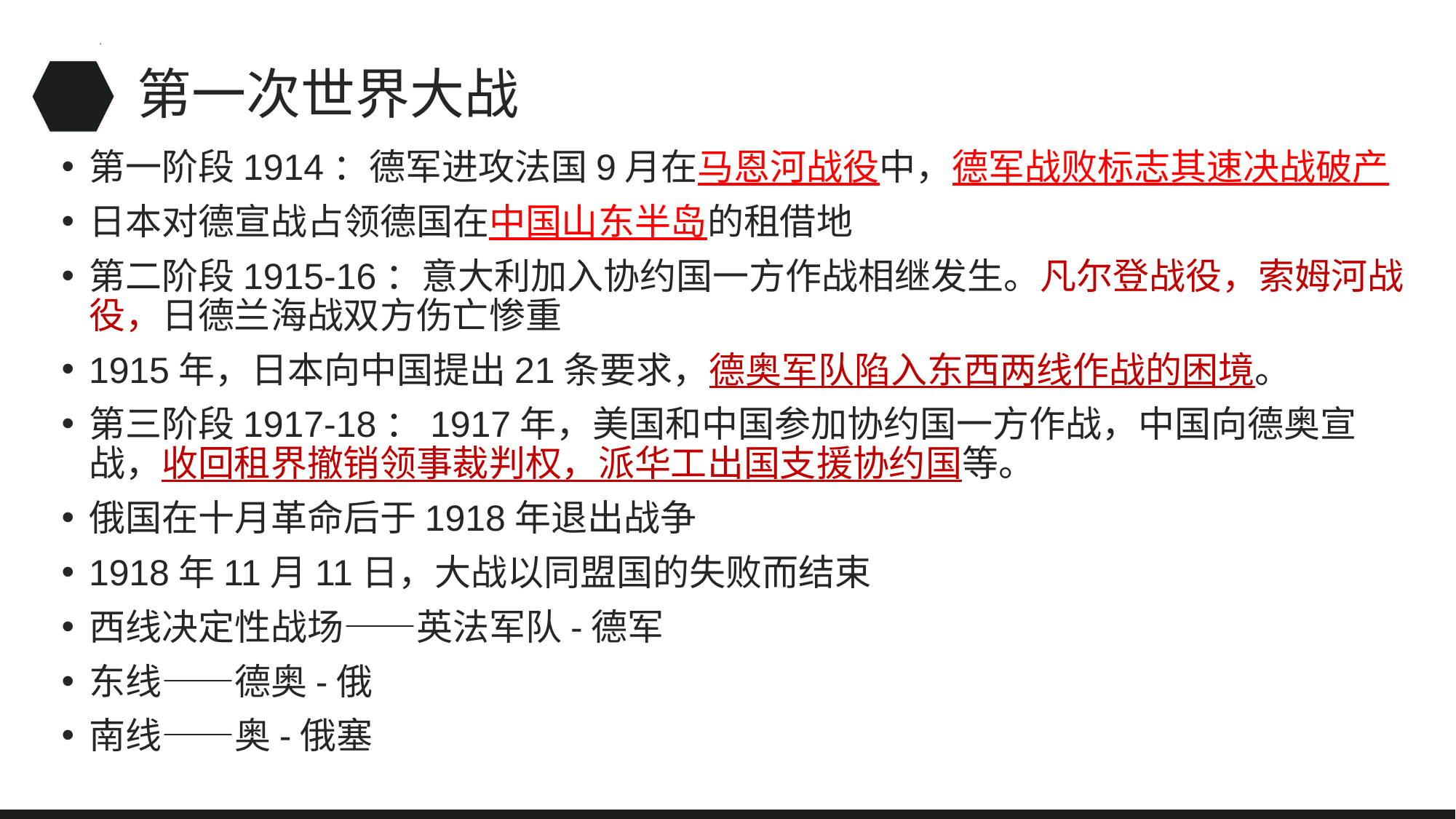

# 第一次世界大战
第一阶段1914：德军进攻法国9月在马恩河战役中，德军战败标志其速决战破产
日本对德宣战占领德国在中国山东半岛的租借地
第二阶段1915-16：意大利加入协约国一方作战相继发生。凡尔登战役，索姆河战役，日德兰海战双方伤亡惨重
1915年，日本向中国提出21条要求，德奥军队陷入东西两线作战的困境。
第三阶段1917-18：1917年，美国和中国参加协约国一方作战，中国向德奥宣战，收回租界撤销领事裁判权，派华工出国支援协约国等。
俄国在十月革命后于1918年退出战争
1918年11月11日，大战以同盟国的失败而结束
西线决定性战场——英法军队-德军
东线——德奥-俄
南线——奥-俄塞